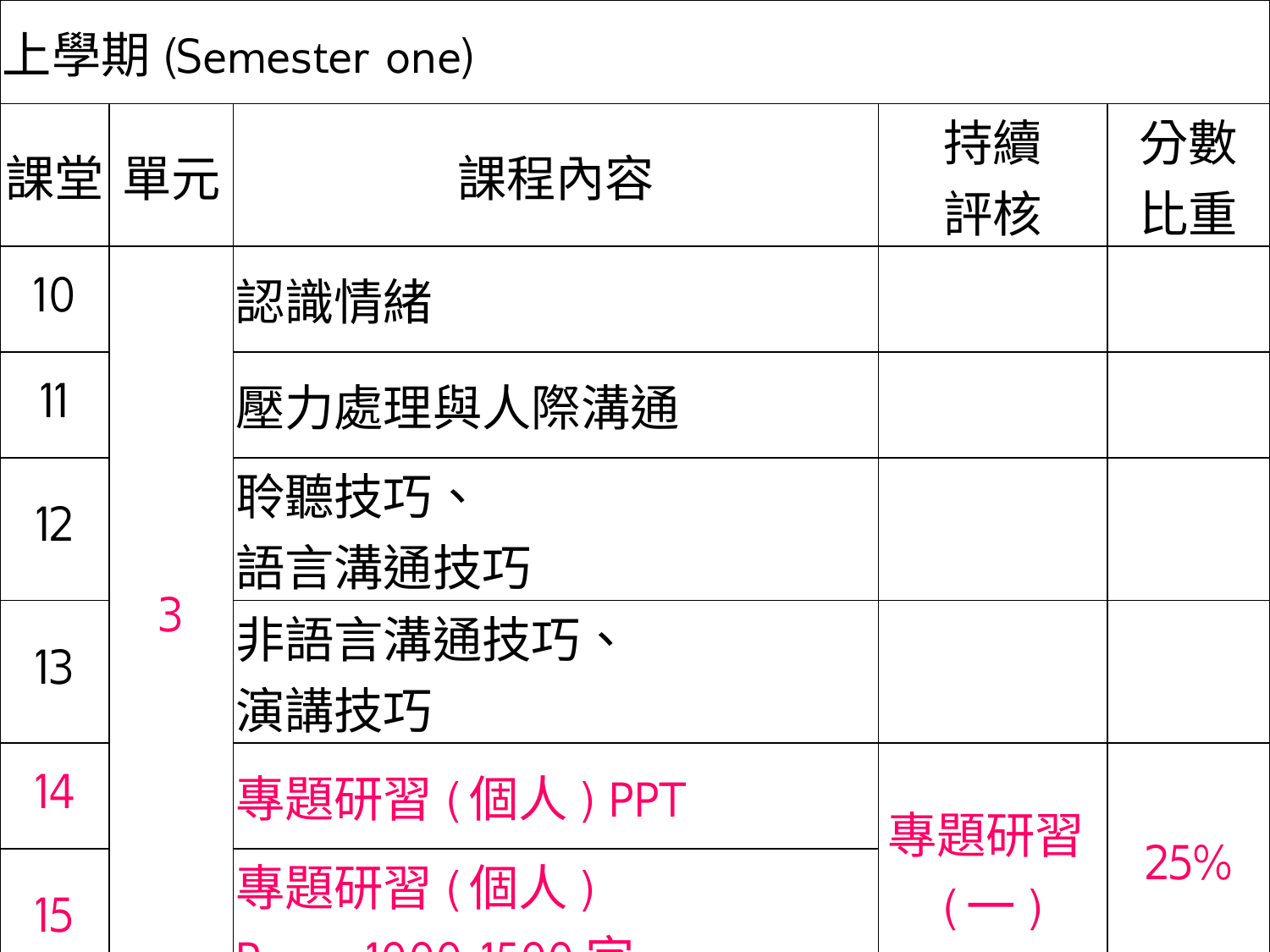

| 上學期(Semester one) |  |  |  |  |
| --- | --- | --- | --- | --- |
| 課堂 | 單元 | 課程內容 | 持續 評核 | 分數 比重 |
| 10 | 3 | 認識情緒 |  |  |
| 11 |  | 壓力處理與人際溝通 |  |  |
| 12 |  | 聆聽技巧、 語言溝通技巧 |  |  |
| 13 |  | 非語言溝通技巧、 演講技巧 |  |  |
| 14 |  | 專題研習(個人) PPT | 專題研習(一) | 25% |
| 15 |  | 專題研習(個人) Paper 1000-1500字 |  |  |